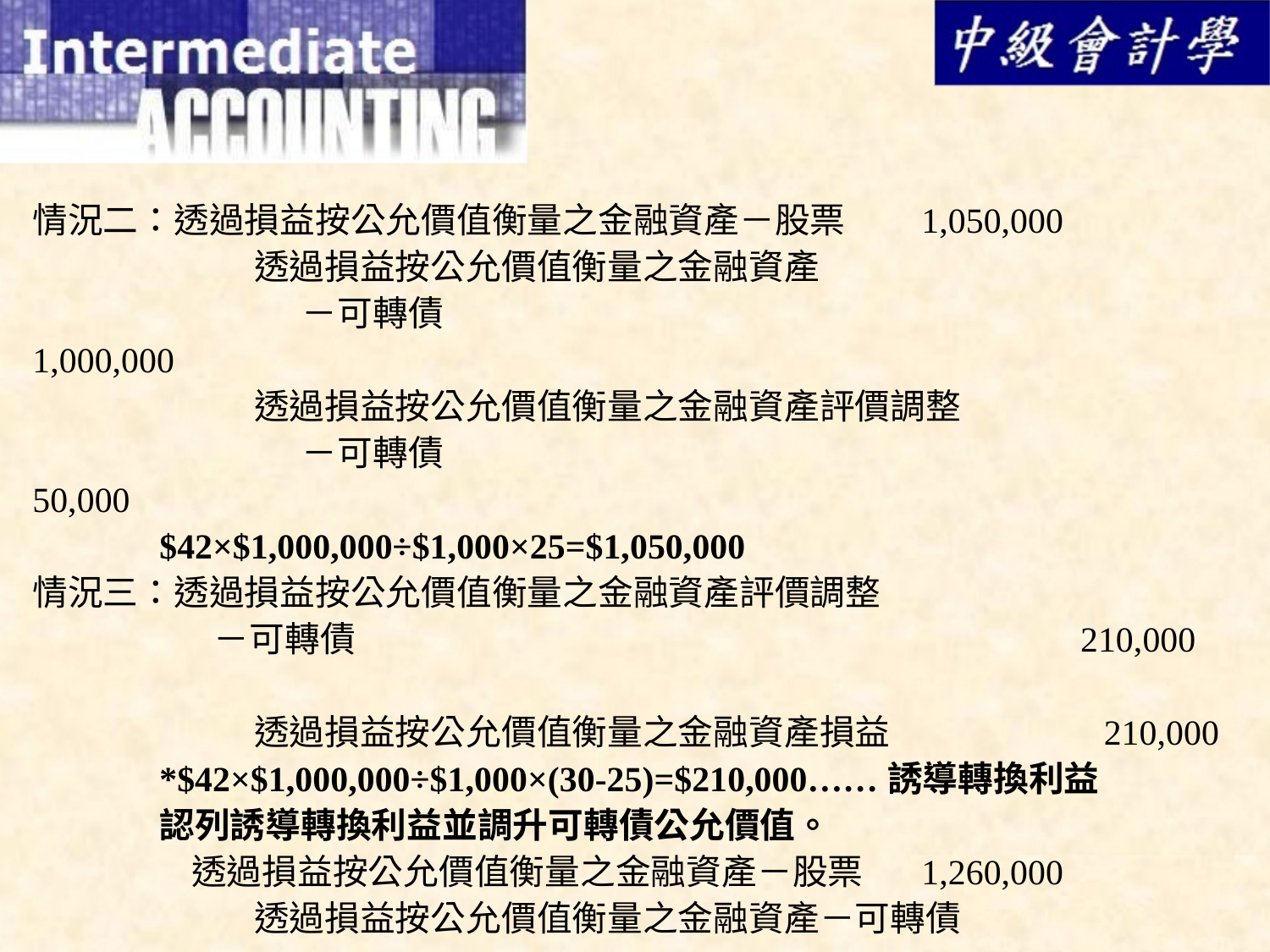

情況二：透過損益按公允價值衡量之金融資產－股票	1,050,000
	           透過損益按公允價值衡量之金融資產
		  －可轉債						   1,000,000
	           透過損益按公允價值衡量之金融資產評價調整
		  －可轉債						        50,000
	$42×$1,000,000÷$1,000×25=$1,050,000
情況三：透過損益按公允價值衡量之金融資產評價調整
	       －可轉債						   210,000
	           透過損益按公允價值衡量之金融資產損益		      210,000
	*$42×$1,000,000÷$1,000×(30-25)=$210,000……誘導轉換利益
	認列誘導轉換利益並調升可轉債公允價值。
	   透過損益按公允價值衡量之金融資產－股票	1,260,000
	           透過損益按公允價值衡量之金融資產－可轉債	                1,000,000
	           透過損益按公允價值衡量之金融資產評價調整
		  －可轉債						      260,000